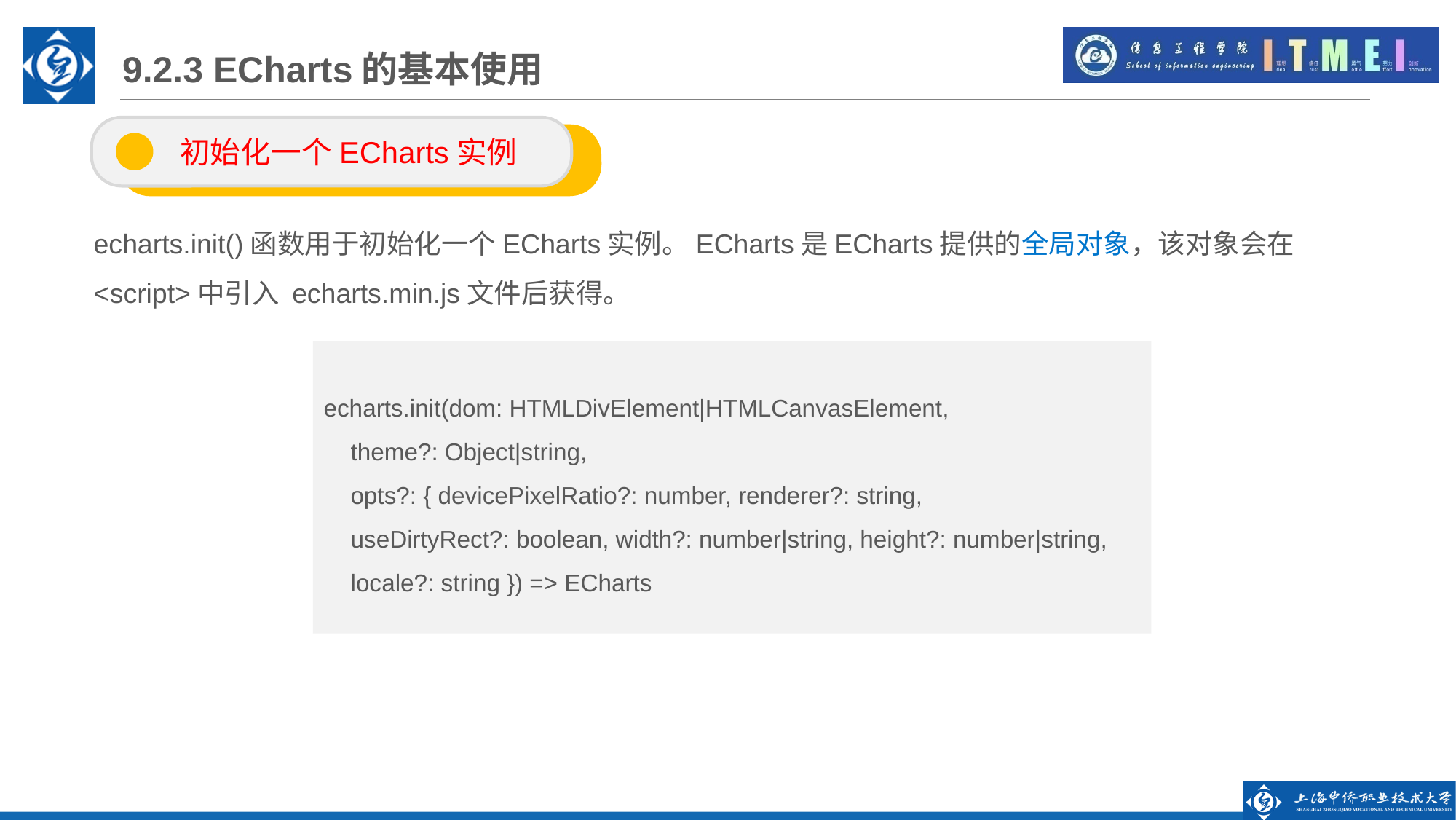

9.2.3 ECharts的基本使用
    初始化一个ECharts实例

echarts.init()函数用于初始化一个ECharts实例。ECharts是ECharts提供的全局对象，该对象会在<script>中引入 echarts.min.js文件后获得。
echarts.init(dom: HTMLDivElement|HTMLCanvasElement,
    theme?: Object|string,
    opts?: { devicePixelRatio?: number, renderer?: string,
    useDirtyRect?: boolean, width?: number|string, height?: number|string,
    locale?: string }) => ECharts